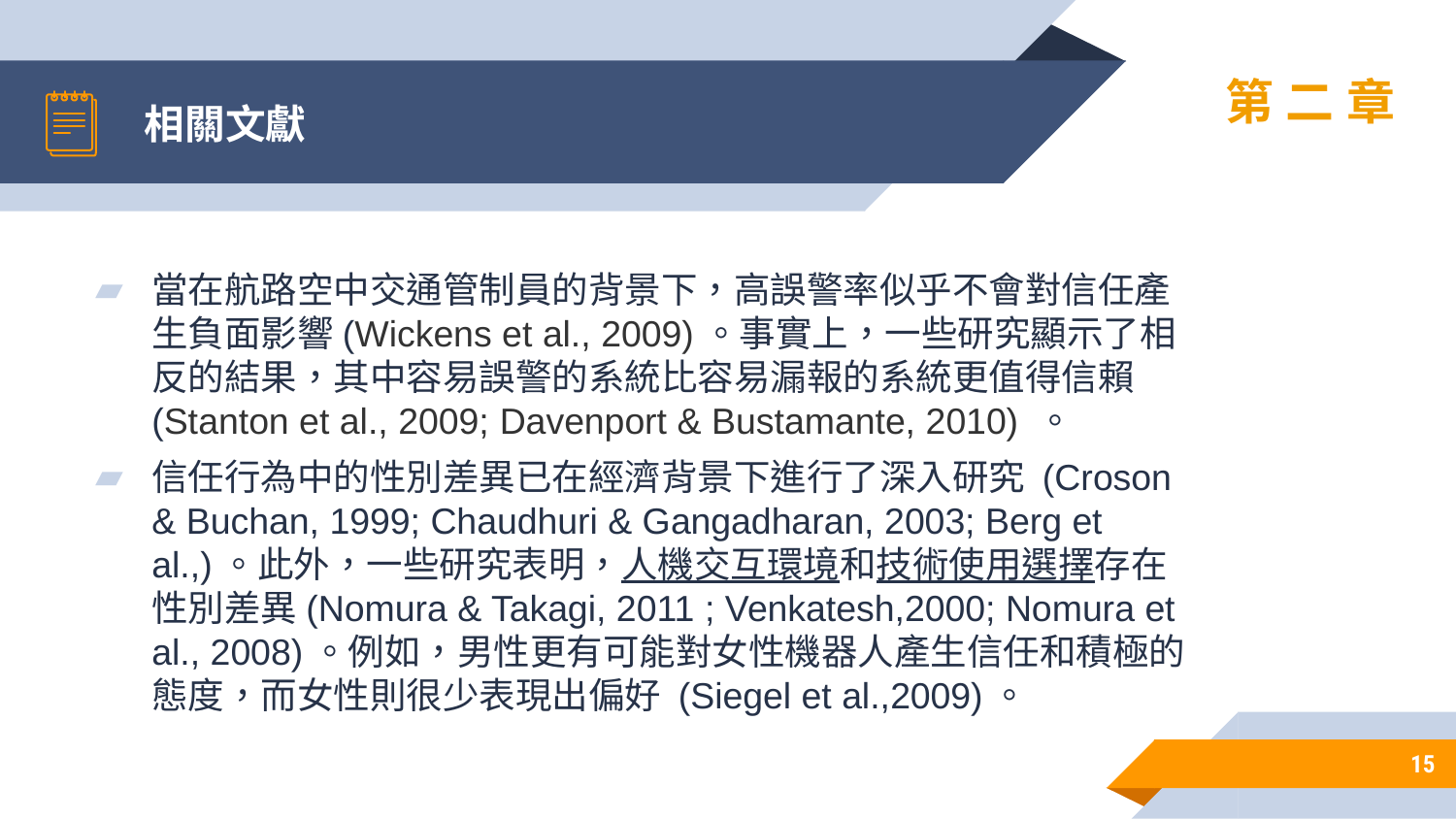

# 相關文獻
第二章

當在航路空中交通管制員的背景下，高誤警率似乎不會對信任產生負面影響(Wickens et al., 2009)。事實上，一些研究顯示了相反的結果，其中容易誤警的系統比容易漏報的系統更值得信賴(Stanton et al., 2009; Davenport & Bustamante, 2010) 。
信任行為中的性別差異已在經濟背景下進行了深入研究 (Croson & Buchan, 1999; Chaudhuri & Gangadharan, 2003; Berg et al.,)。此外，一些研究表明，人機交互環境和技術使用選擇存在性別差異(Nomura & Takagi, 2011 ; Venkatesh,2000; Nomura et al., 2008)。例如，男性更有可能對女性機器人產生信任和積極的態度，而女性則很少表現出偏好 (Siegel et al.,2009)。
15